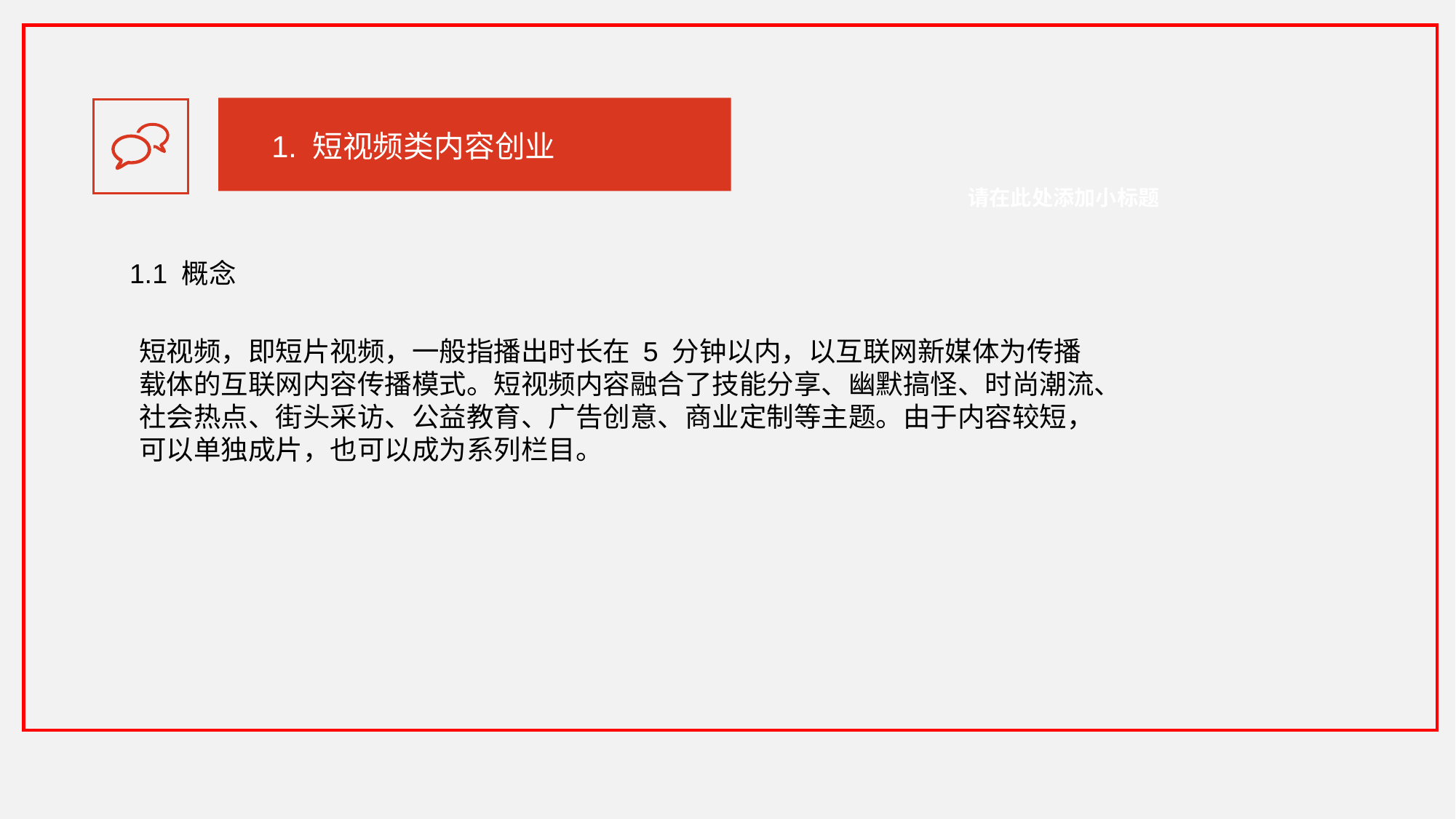

1. 短视频类内容创业

请在此处添加小标题
1.1 概念

短视频，即短片视频，一般指播出时长在 5 分钟以内，以互联网新媒体为传播载体的互联网内容传播模式。短视频内容融合了技能分享、幽默搞怪、时尚潮流、社会热点、街头采访、公益教育、广告创意、商业定制等主题。由于内容较短，可以单独成片，也可以成为系列栏目。